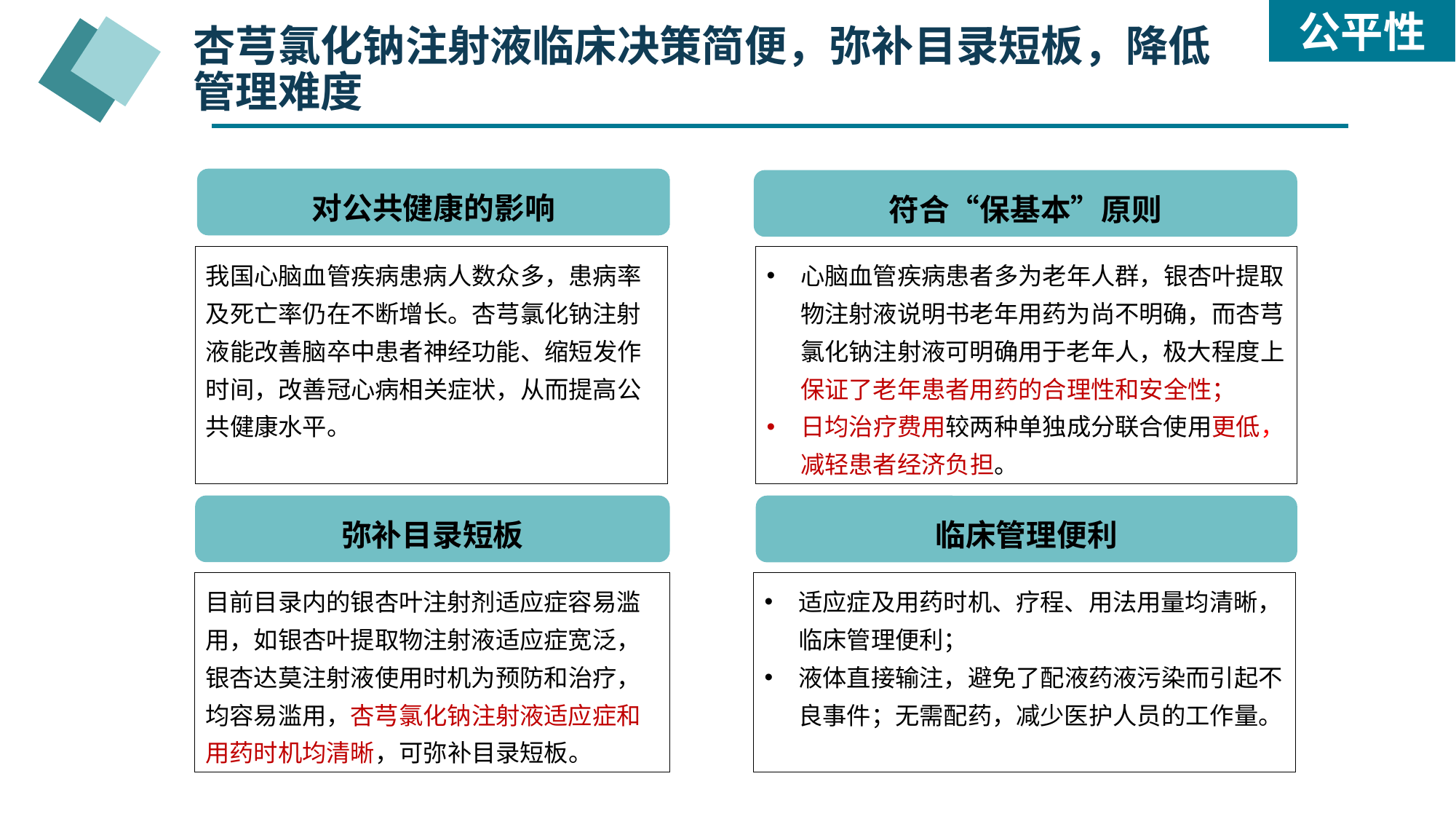

公平性
杏芎氯化钠注射液临床决策简便，弥补目录短板，降低管理难度
对公共健康的影响
符合“保基本”原则
我国心脑血管疾病患病人数众多，患病率及死亡率仍在不断增长。杏芎氯化钠注射液能改善脑卒中患者神经功能、缩短发作时间，改善冠心病相关症状，从而提高公共健康水平。

心脑血管疾病患者多为老年人群，银杏叶提取物注射液说明书老年用药为尚不明确，而杏芎氯化钠注射液可明确用于老年人，极大程度上保证了老年患者用药的合理性和安全性；
日均治疗费用较两种单独成分联合使用更低，减轻患者经济负担。
弥补目录短板
临床管理便利
适应症及用药时机、疗程、用法用量均清晰，临床管理便利；
液体直接输注，避免了配液药液污染而引起不良事件；无需配药，减少医护人员的工作量。

目前目录内的银杏叶注射剂适应症容易滥用，如银杏叶提取物注射液适应症宽泛，银杏达莫注射液使用时机为预防和治疗，均容易滥用，杏芎氯化钠注射液适应症和用药时机均清晰，可弥补目录短板。